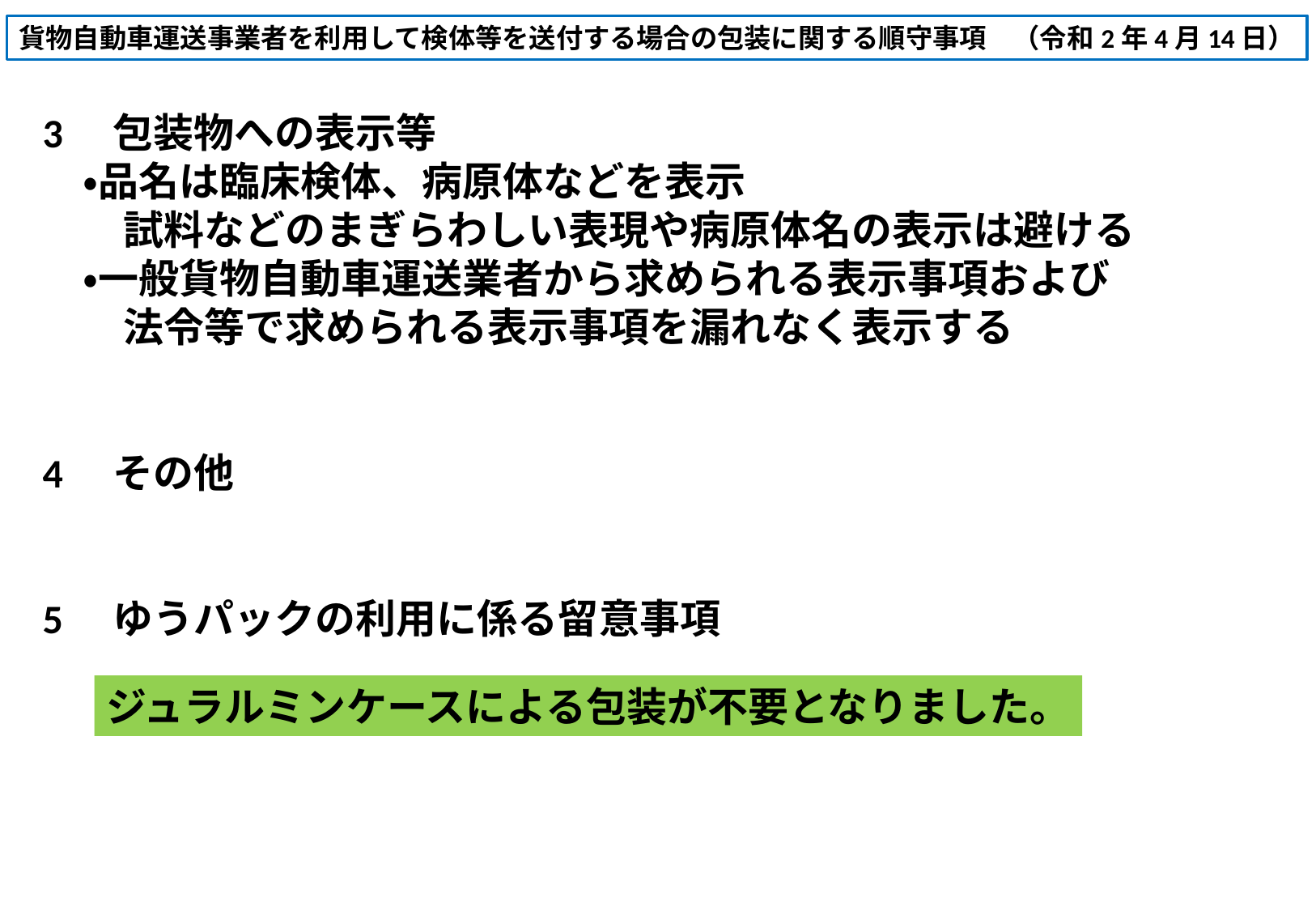

貨物自動車運送事業者を利用して検体等を送付する場合の包装に関する順守事項　（令和2年4月14日）
3　包装物への表示等
　・品名は臨床検体、病原体などを表示
　　試料などのまぎらわしい表現や病原体名の表示は避ける
　・一般貨物自動車運送業者から求められる表示事項および
　　法令等で求められる表示事項を漏れなく表示する

4　その他

5　ゆうパックの利用に係る留意事項

ジュラルミンケースによる包装が不要となりました。